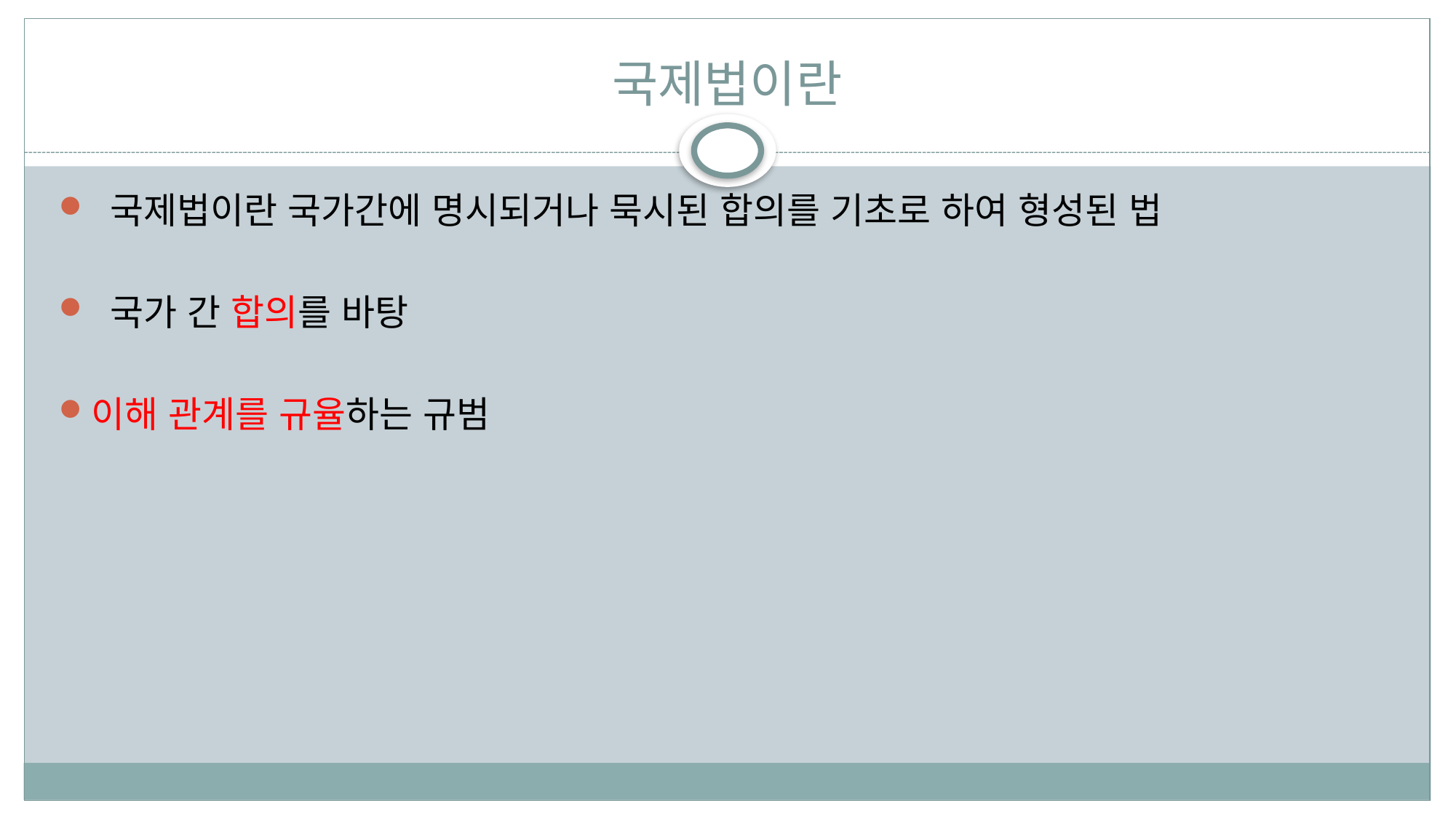

# 국제법이란
 국제법이란 국가간에 명시되거나 묵시된 합의를 기초로 하여 형성된 법

 국가 간 합의를 바탕

이해 관계를 규율하는 규범